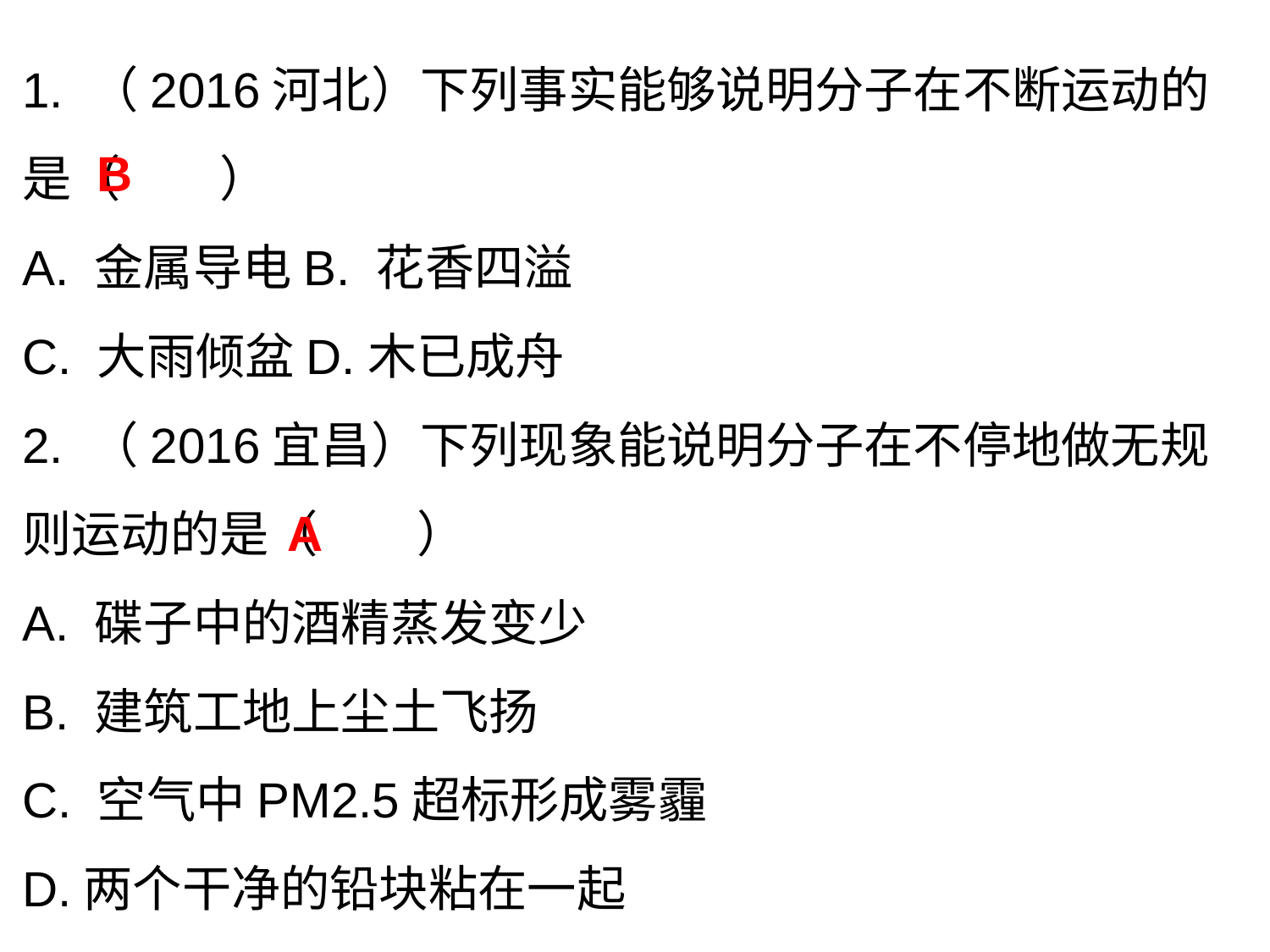

1. （2016河北）下列事实能够说明分子在不断运动的是（　　）
A. 金属导电B. 花香四溢
C. 大雨倾盆D.木已成舟
2. （2016宜昌）下列现象能说明分子在不停地做无规则运动的是（　　）
A. 碟子中的酒精蒸发变少
B. 建筑工地上尘土飞扬
C. 空气中PM2.5超标形成雾霾
D.两个干净的铅块粘在一起
B
A